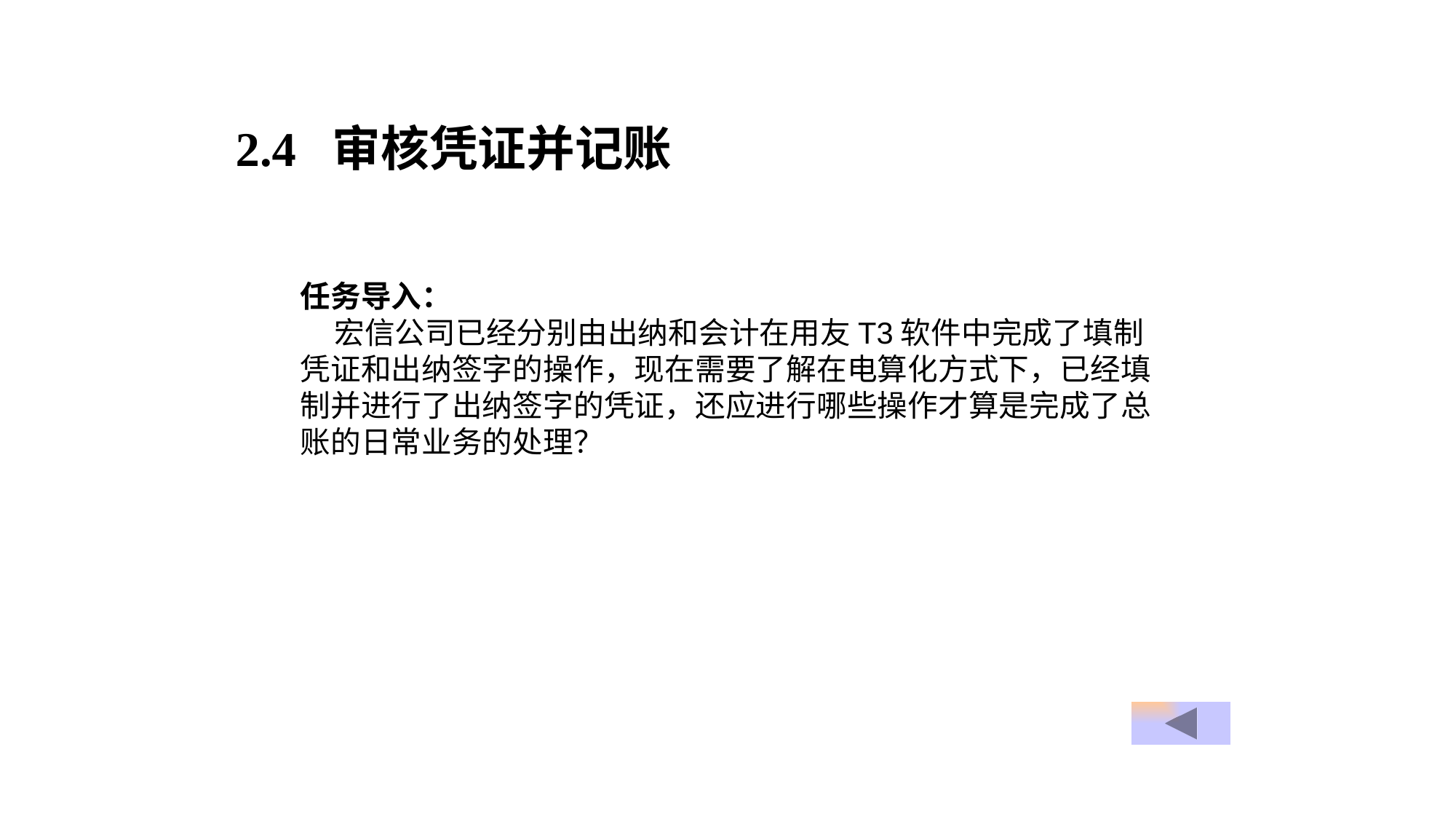

2.4  审核凭证并记账
任务导入：
    宏信公司已经分别由出纳和会计在用友T3软件中完成了填制凭证和出纳签字的操作，现在需要了解在电算化方式下，已经填制并进行了出纳签字的凭证，还应进行哪些操作才算是完成了总账的日常业务的处理？